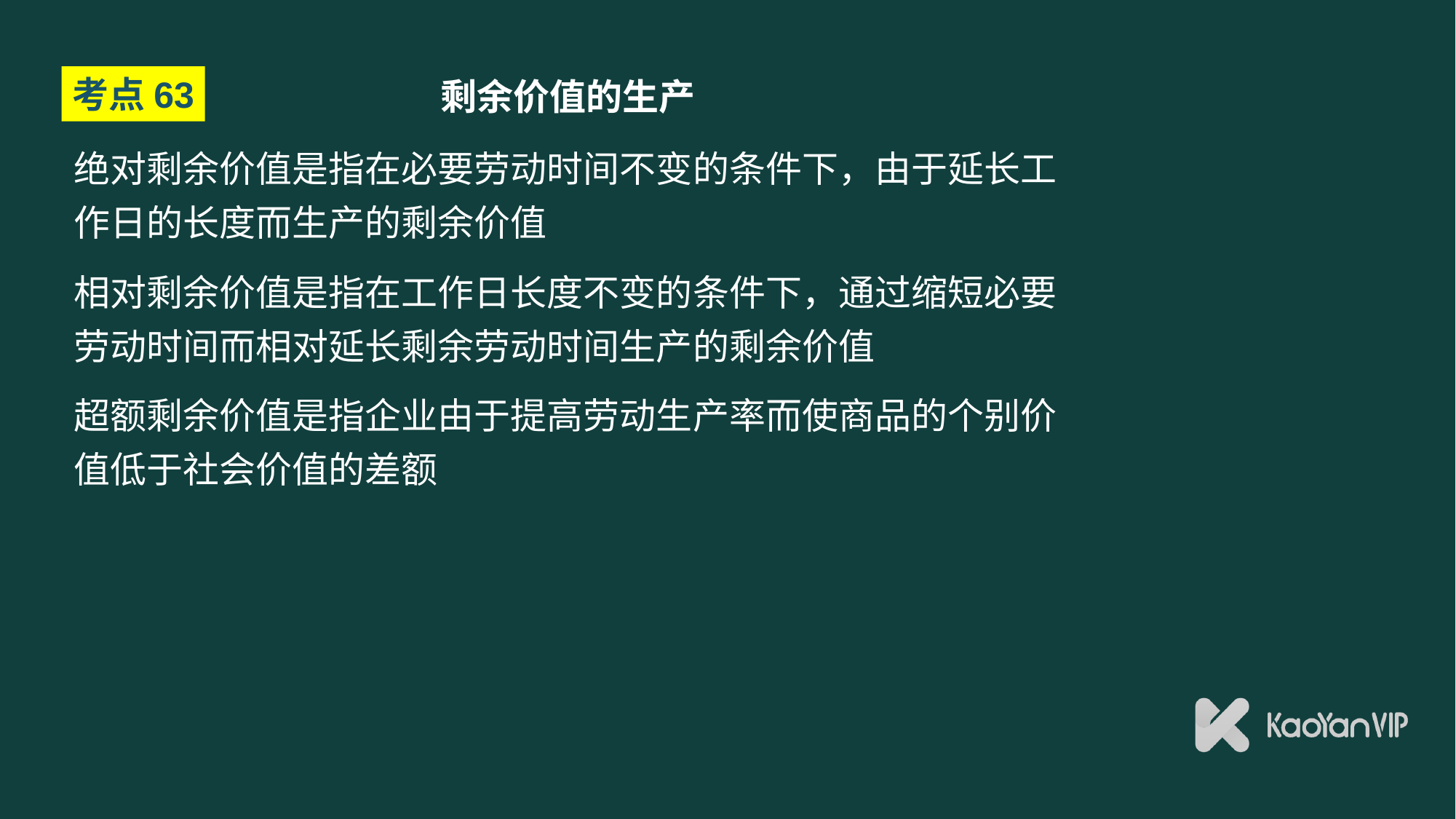

# 剩余价值的生产
考点63
绝对剩余价值是指在必要劳动时间不变的条件下，由于延长工作日的长度而生产的剩余价值
相对剩余价值是指在工作日长度不变的条件下，通过缩短必要劳动时间而相对延长剩余劳动时间生产的剩余价值
超额剩余价值是指企业由于提高劳动生产率而使商品的个别价值低于社会价值的差额